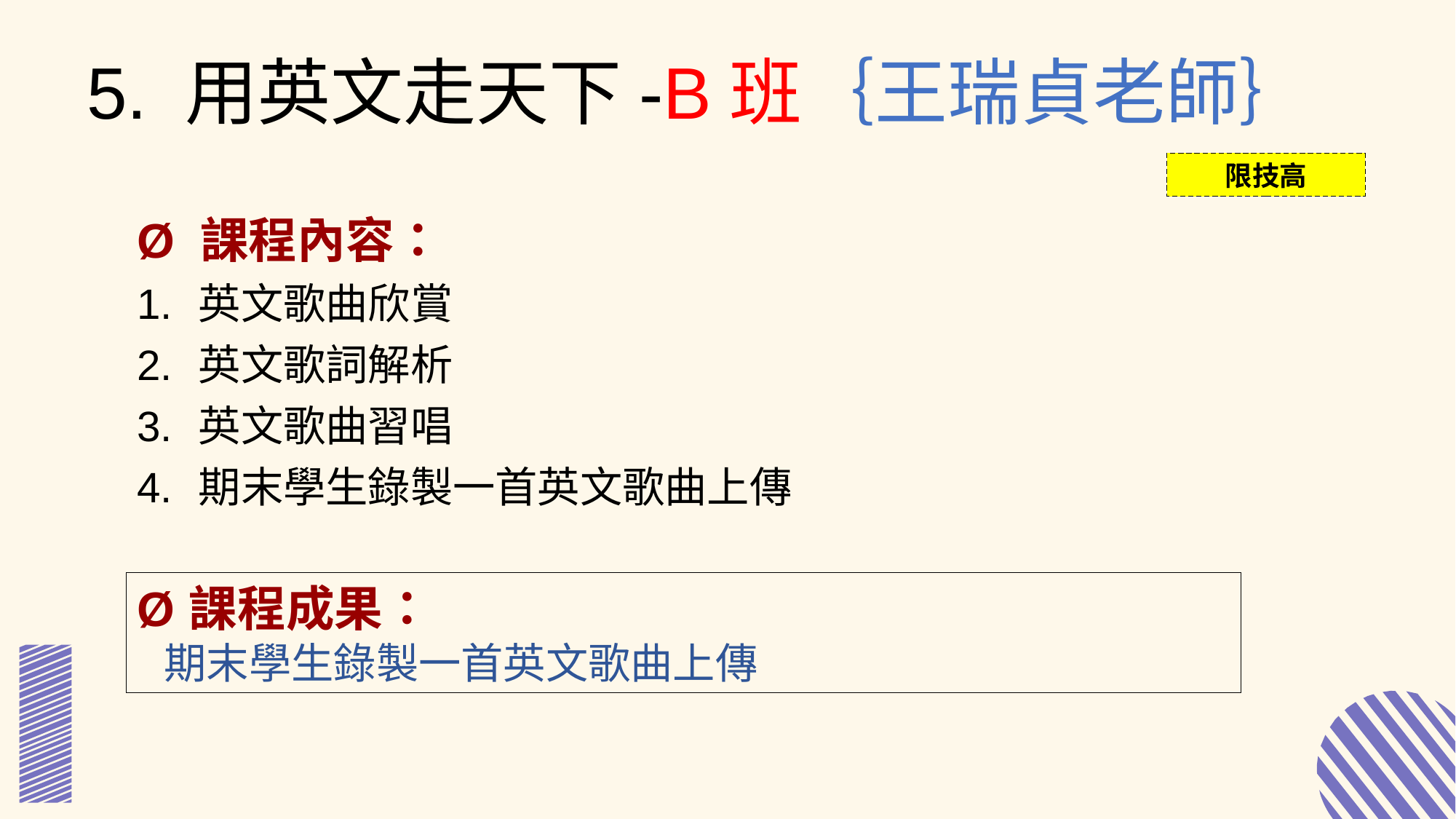

5. 用英文走天下-B班｛王瑞貞老師｝
限技高
Ø 課程內容：
英文歌曲欣賞
英文歌詞解析
英文歌曲習唱
期末學生錄製一首英文歌曲上傳

Ø 課程成果：
期末學生錄製一首英文歌曲上傳